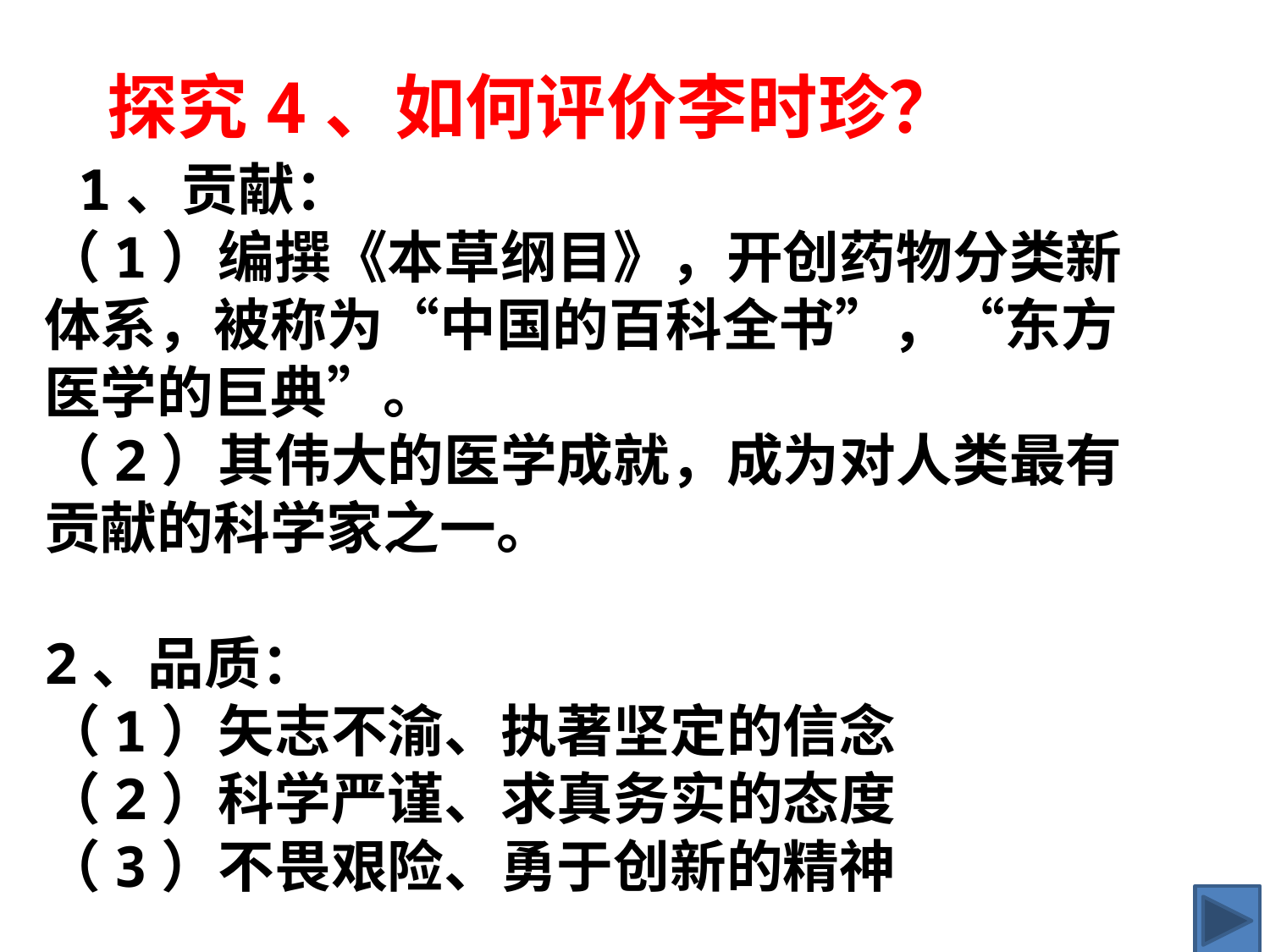

探究4、如何评价李时珍？
 1、贡献：
（1）编撰《本草纲目》，开创药物分类新体系，被称为“中国的百科全书”，“东方医学的巨典”。
（2）其伟大的医学成就，成为对人类最有贡献的科学家之一。

2、品质：
（1）矢志不渝、执著坚定的信念
（2）科学严谨、求真务实的态度
（3）不畏艰险、勇于创新的精神